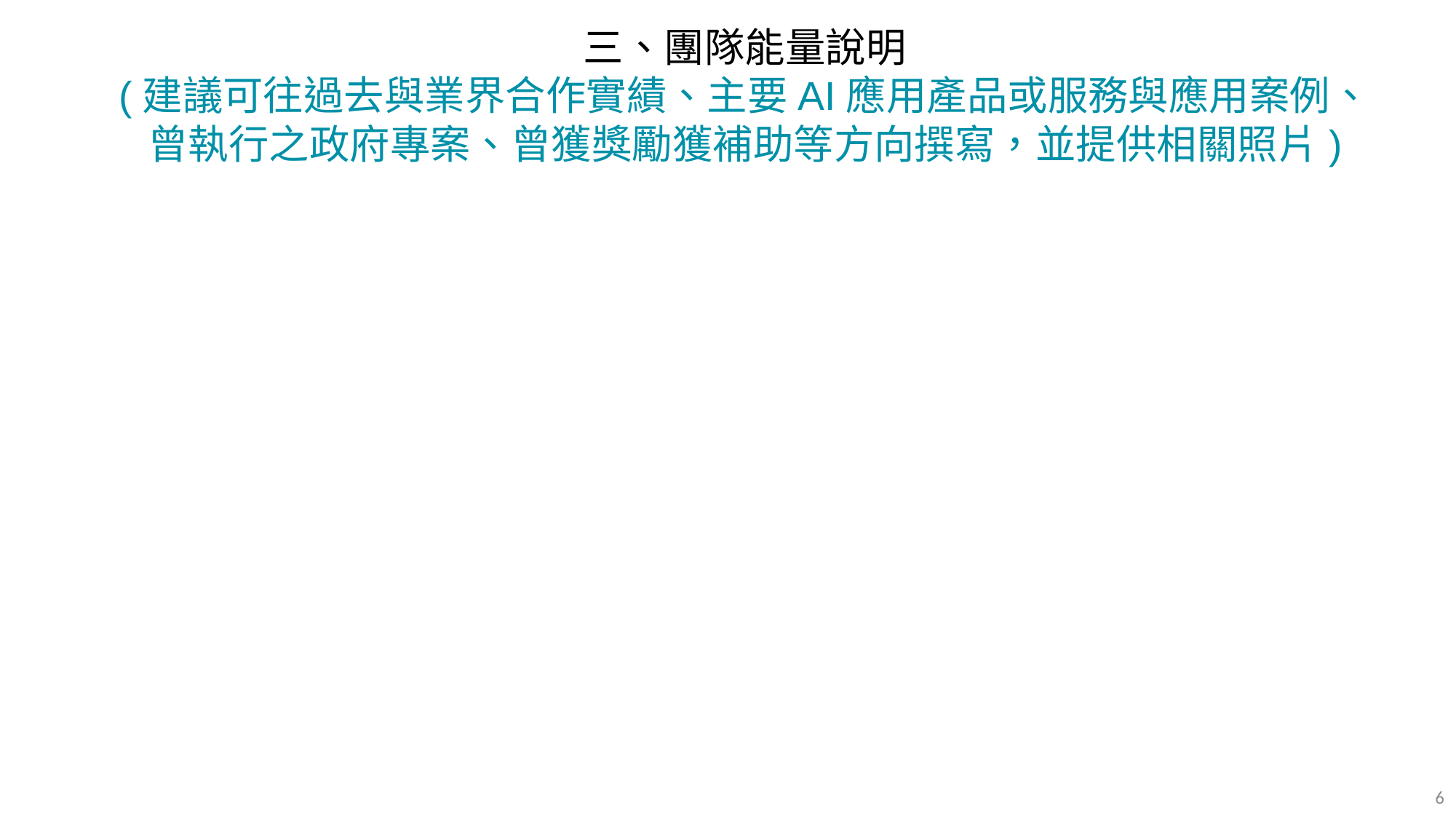

三、團隊能量說明
(建議可往過去與業界合作實績、主要AI應用產品或服務與應用案例、
曾執行之政府專案、曾獲獎勵獲補助等方向撰寫，並提供相關照片)

6